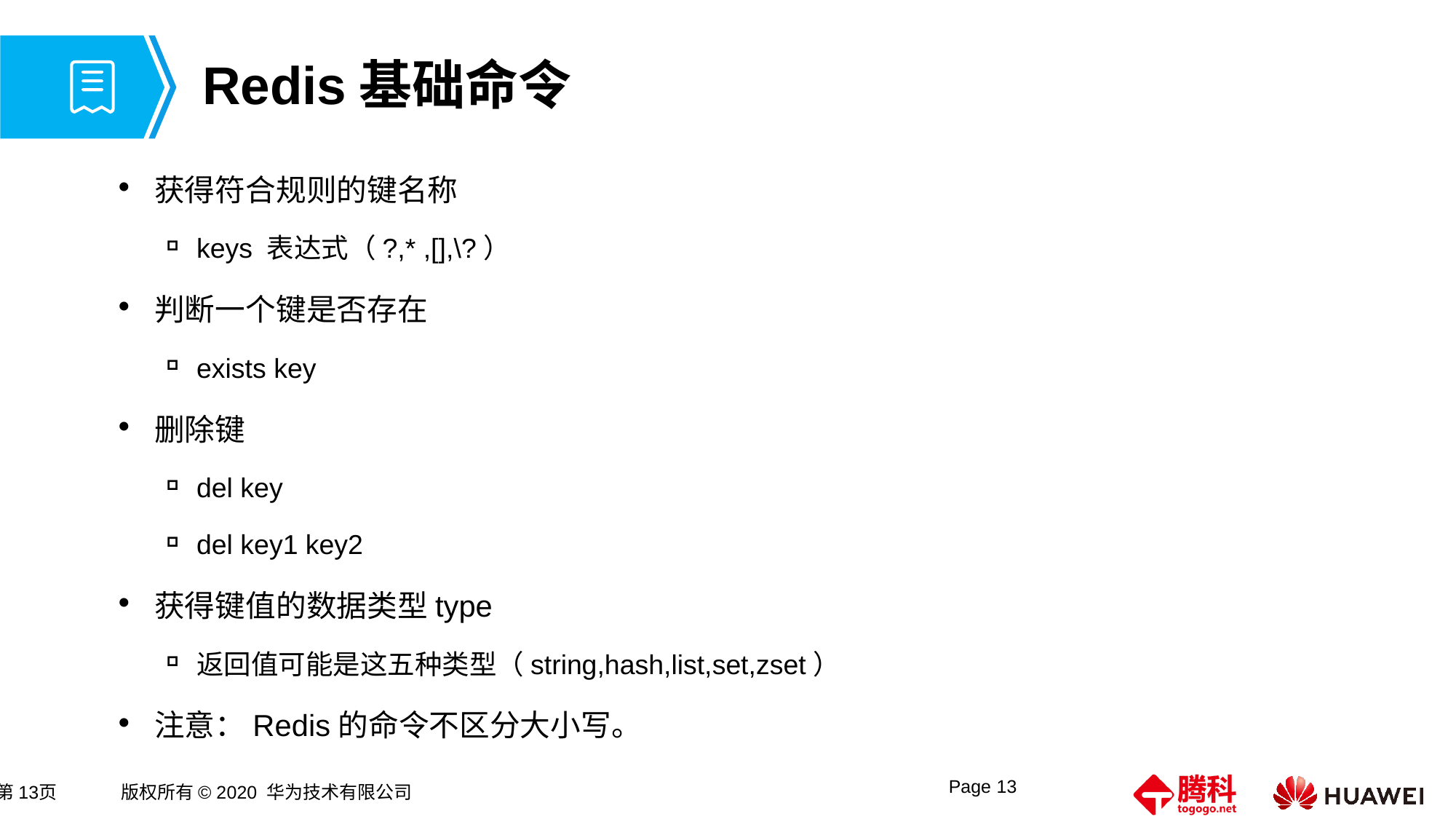

# Redis基础命令
获得符合规则的键名称
keys 表达式（?,* ,[],\?）
判断一个键是否存在
exists key
删除键
del key
del key1 key2
获得键值的数据类型type
返回值可能是这五种类型（string,hash,list,set,zset）
注意：Redis的命令不区分大小写。